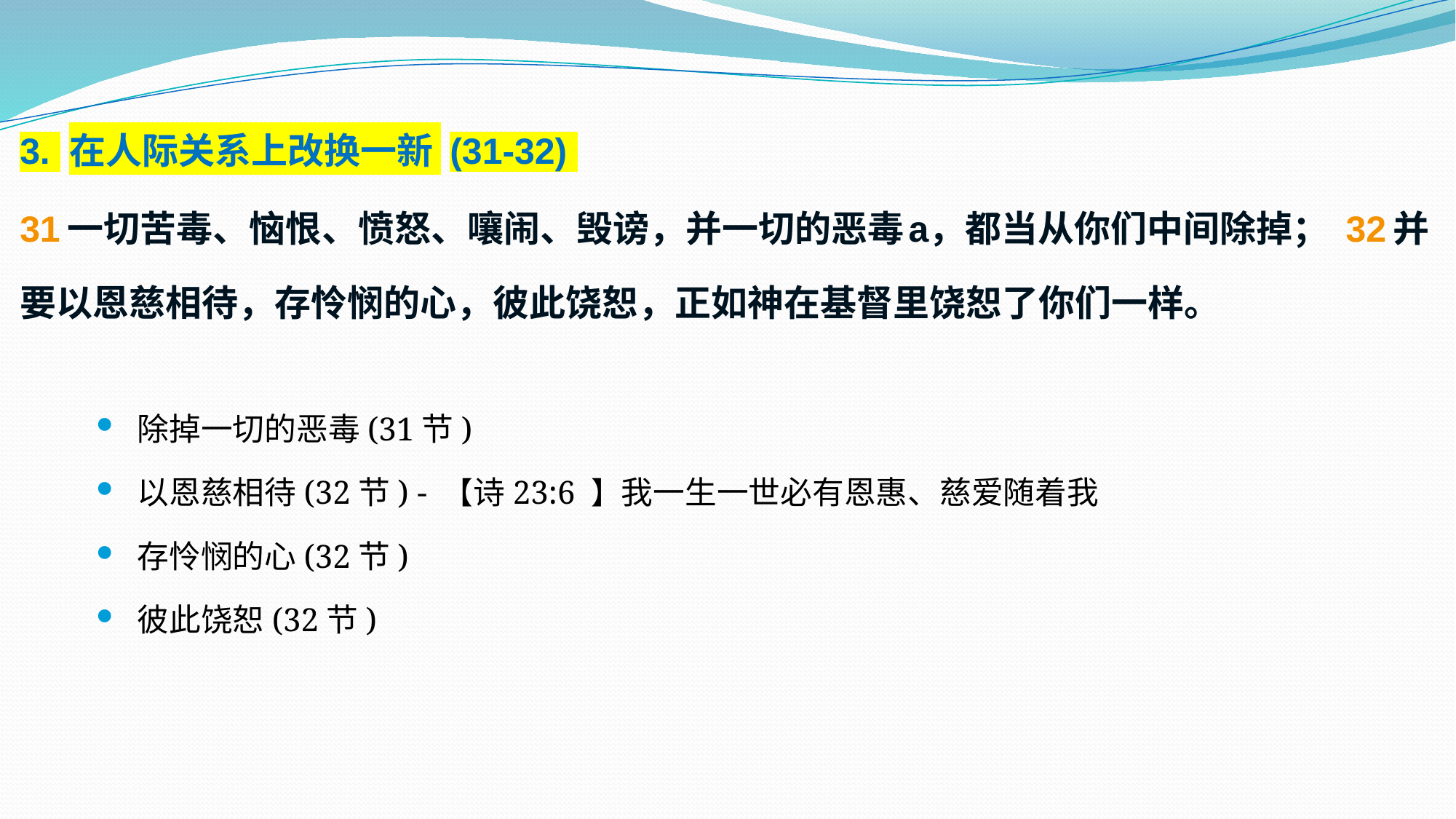

3. 在人际关系上改换一新 (31-32)
31 一切苦毒、恼恨、愤怒、嚷闹、毁谤，并一切的恶毒 a，都当从你们中间除掉； 32 并要以恩慈相待，存怜悯的心，彼此饶恕，正如神在基督里饶恕了你们一样。

除掉一切的恶毒(31节)
以恩慈相待(32节) - 【诗23:6 】我一生一世必有恩惠、慈爱随着我
存怜悯的心(32节)
彼此饶恕(32节)